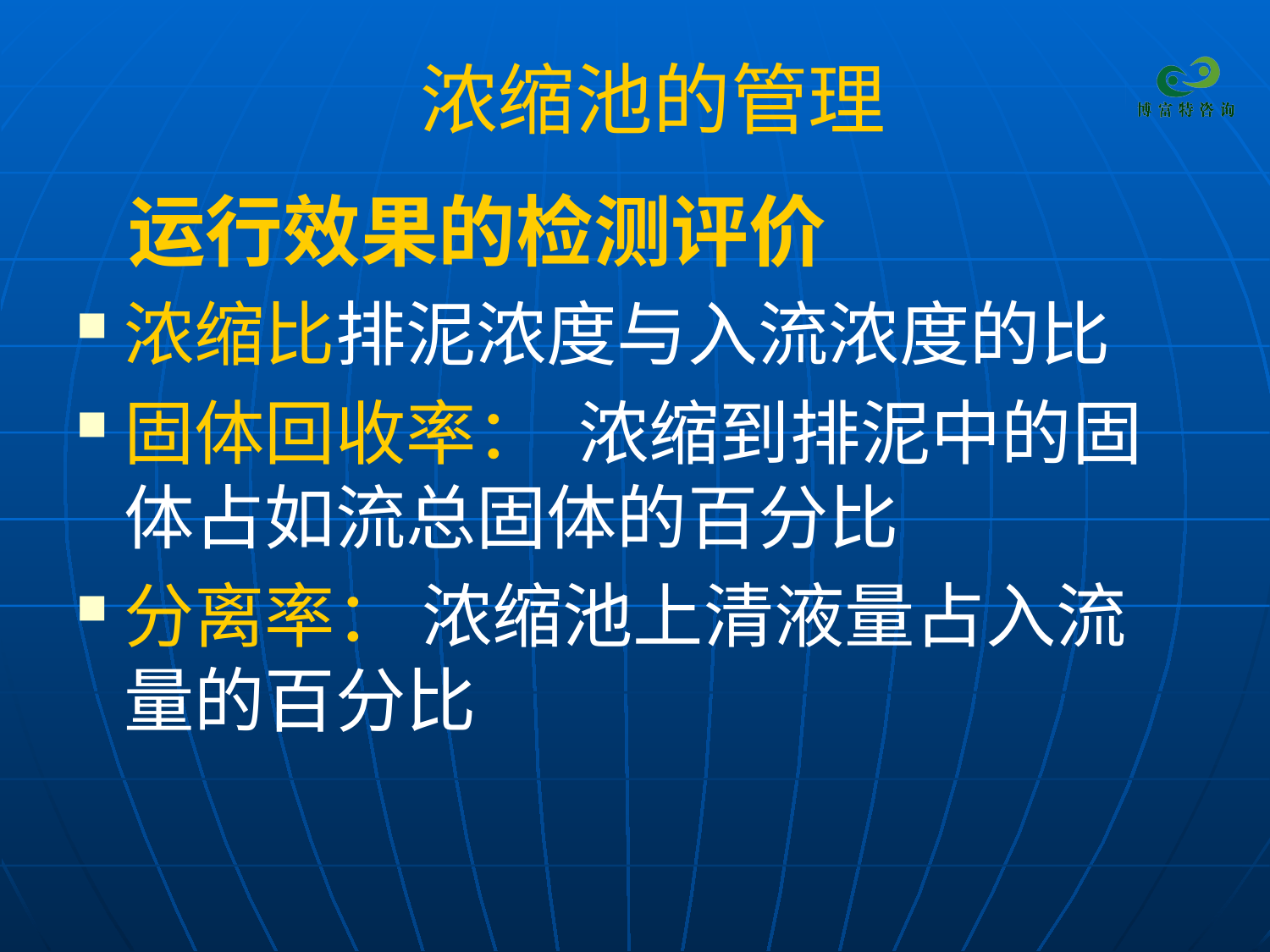

# 浓缩池的管理
   运行效果的检测评价
浓缩比排泥浓度与入流浓度的比
固体回收率：  浓缩到排泥中的固体占如流总固体的百分比
分离率： 浓缩池上清液量占入流量的百分比